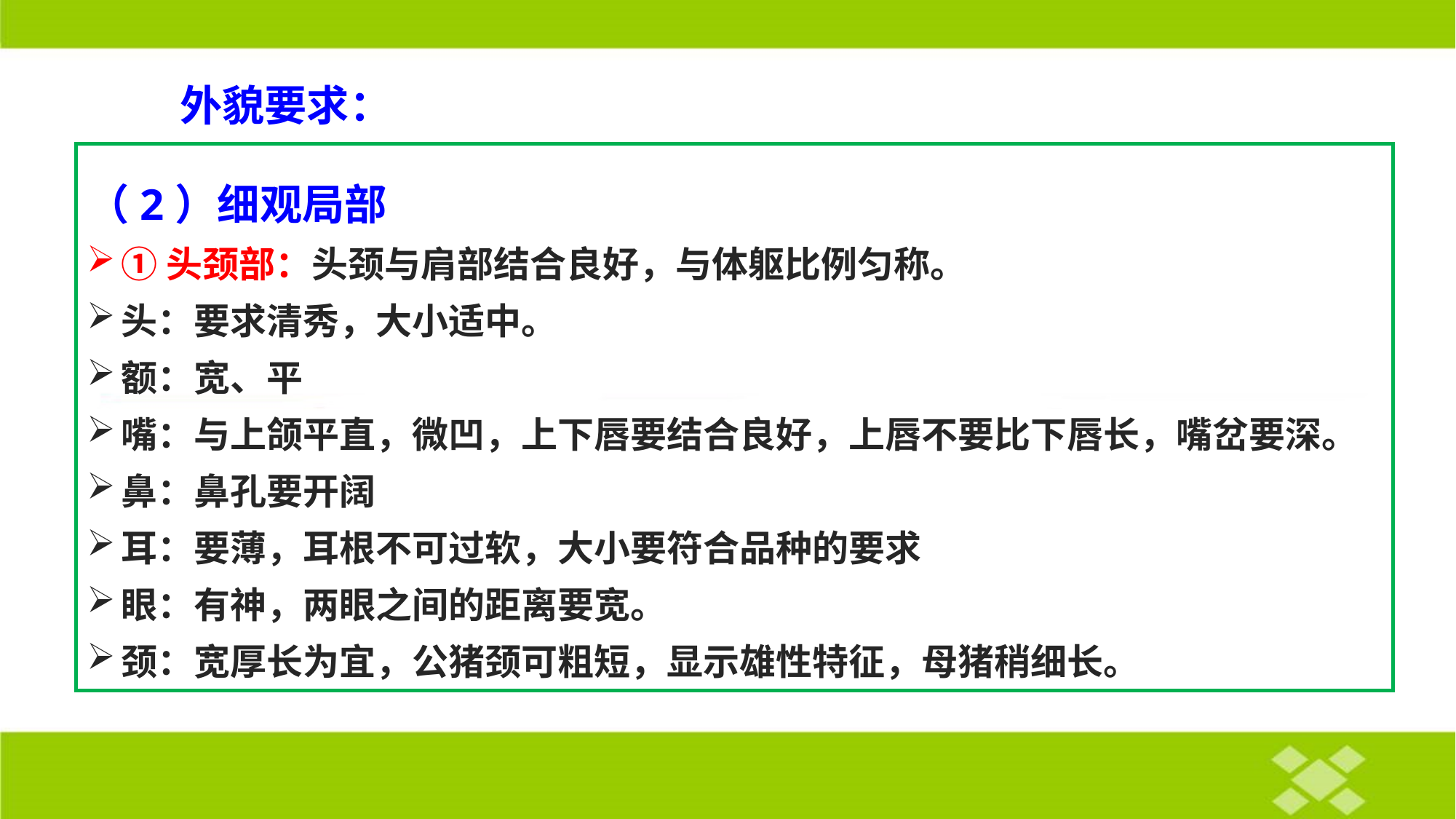

# 外貌要求：
（2）细观局部
①头颈部：头颈与肩部结合良好，与体躯比例匀称。
头：要求清秀，大小适中。
额：宽、平
嘴：与上颌平直，微凹，上下唇要结合良好，上唇不要比下唇长，嘴岔要深。
鼻：鼻孔要开阔
耳：要薄，耳根不可过软，大小要符合品种的要求
眼：有神，两眼之间的距离要宽。
颈：宽厚长为宜，公猪颈可粗短，显示雄性特征，母猪稍细长。